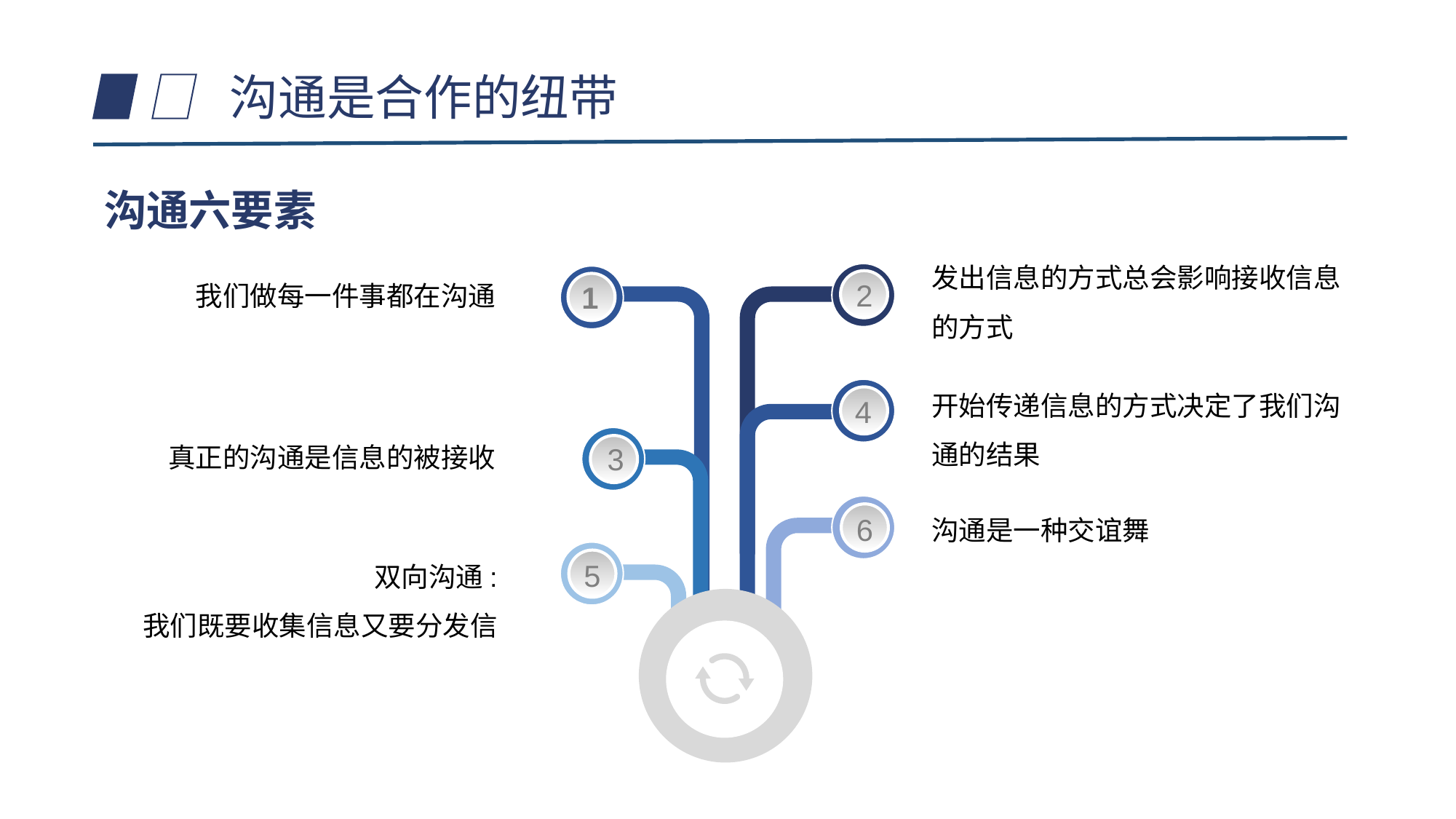

沟通是合作的纽带

沟通六要素
发出信息的方式总会影响接收信息的方式

2

1

4

3

6

5

我们做每一件事都在沟通
开始传递信息的方式决定了我们沟通的结果
真正的沟通是信息的被接收
沟通是一种交谊舞
双向沟通:
我们既要收集信息又要分发信